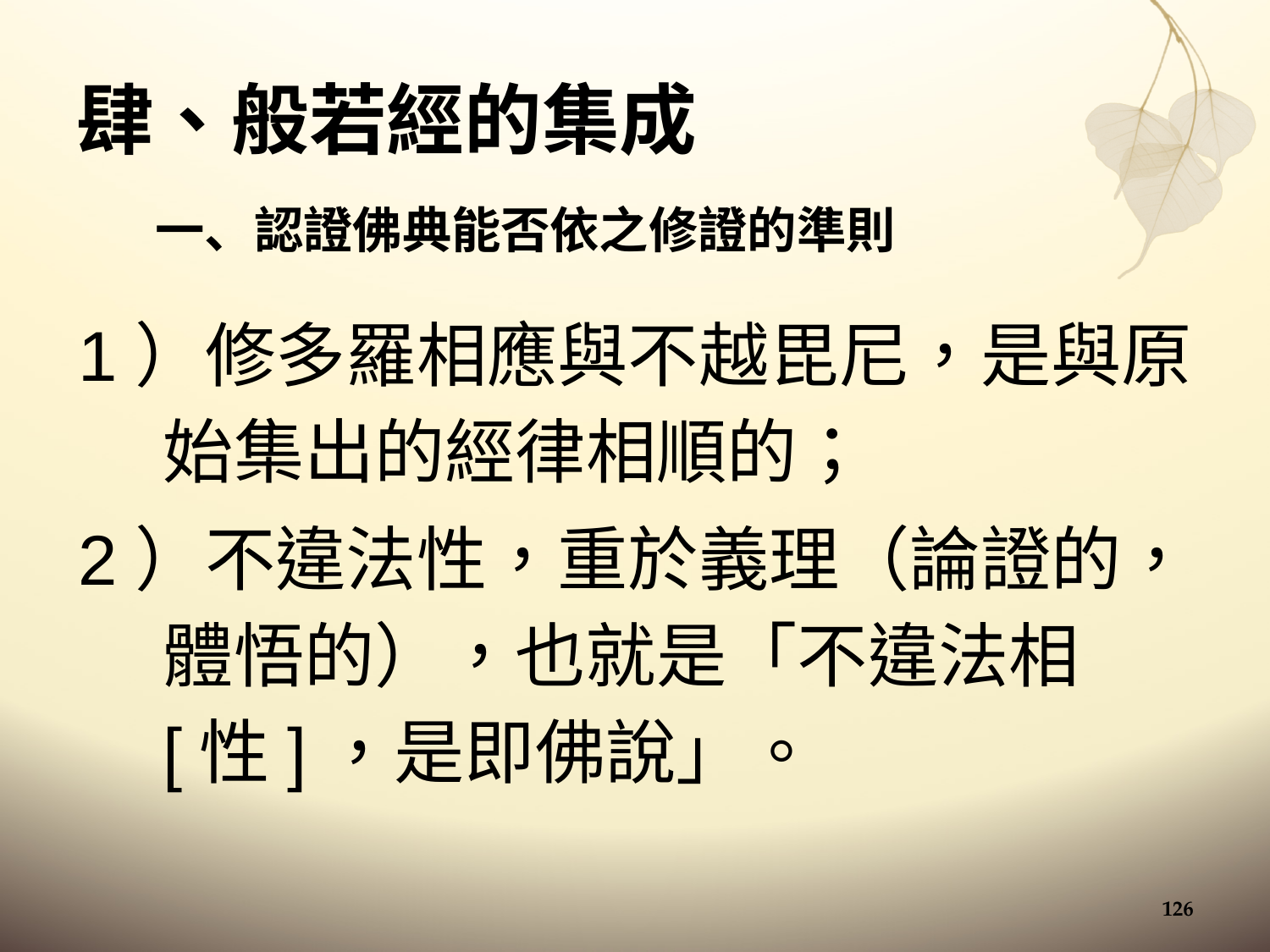

# 肆、般若經的集成
一、認證佛典能否依之修證的準則
1）修多羅相應與不越毘尼，是與原始集出的經律相順的；
2）不違法性，重於義理（論證的，體悟的），也就是「不違法相[性]，是即佛說」。
126